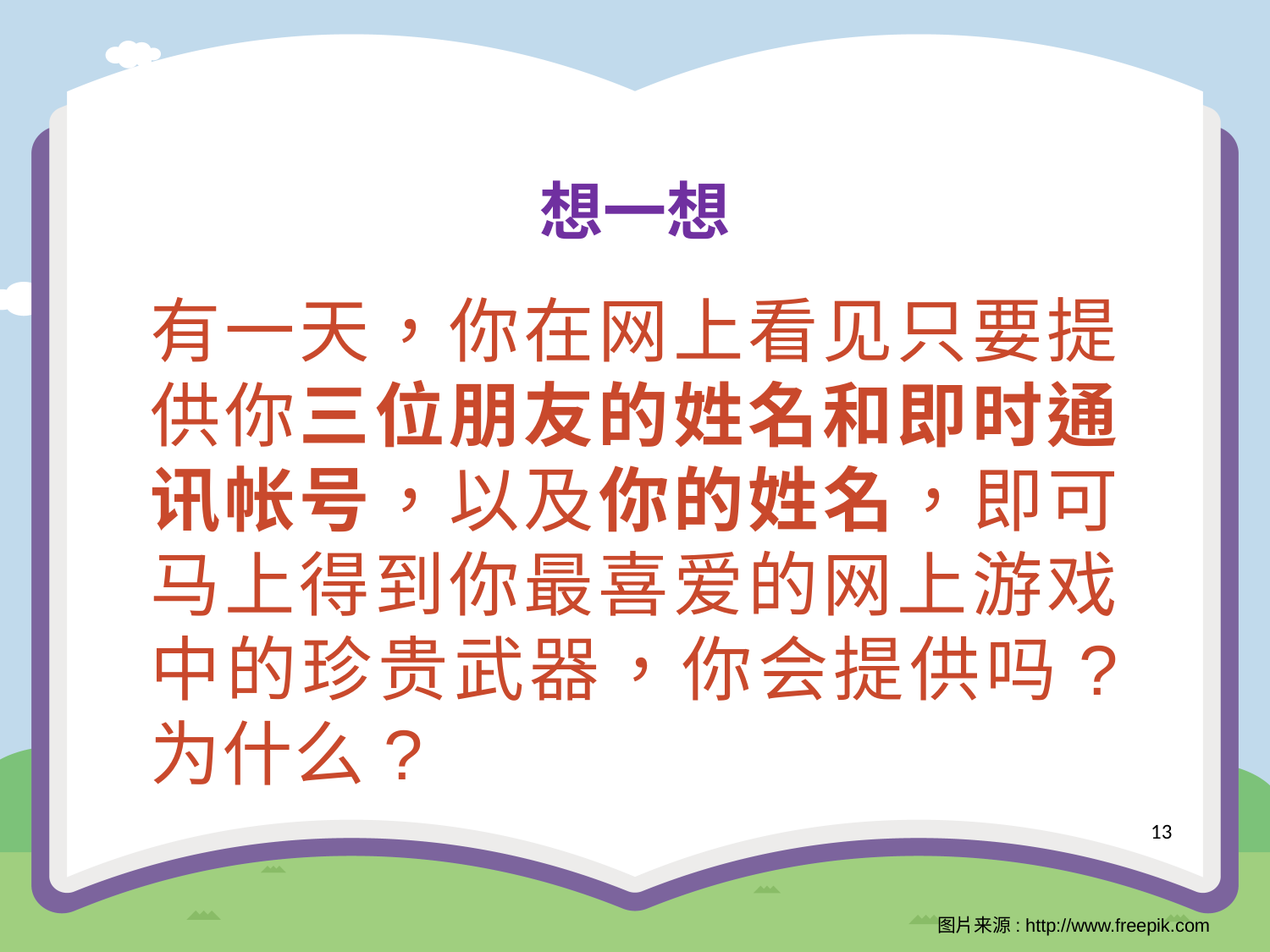

想一想
有一天，你在网上看见只要提供你三位朋友的姓名和即时通讯帐号，以及你的姓名，即可马上得到你最喜爱的网上游戏中的珍贵武器，你会提供吗? 为什么?
13
图片来源: http://www.freepik.com